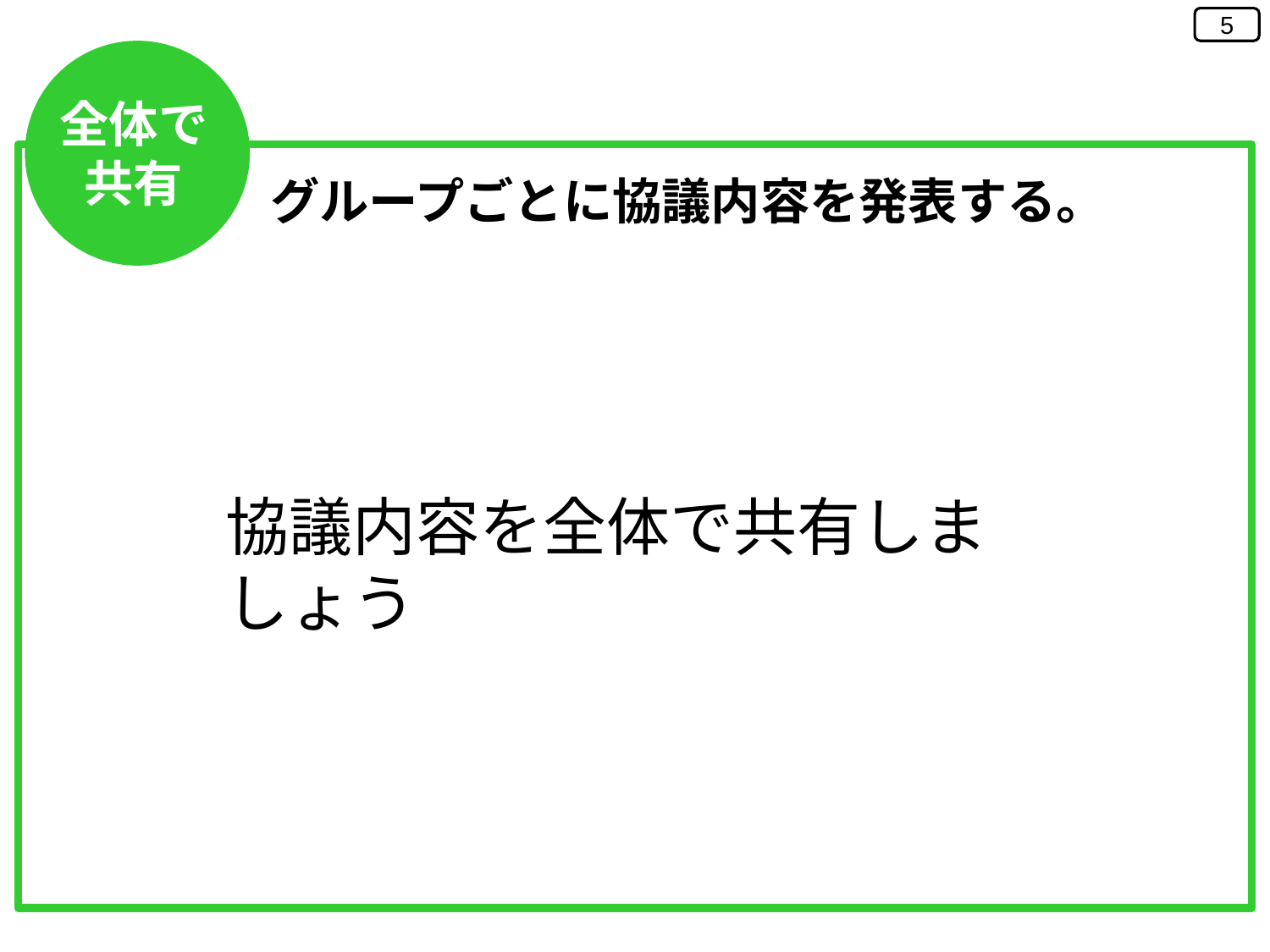

5

全体で
共有

グループごとに協議内容を発表する。
協議内容を全体で共有しましょう